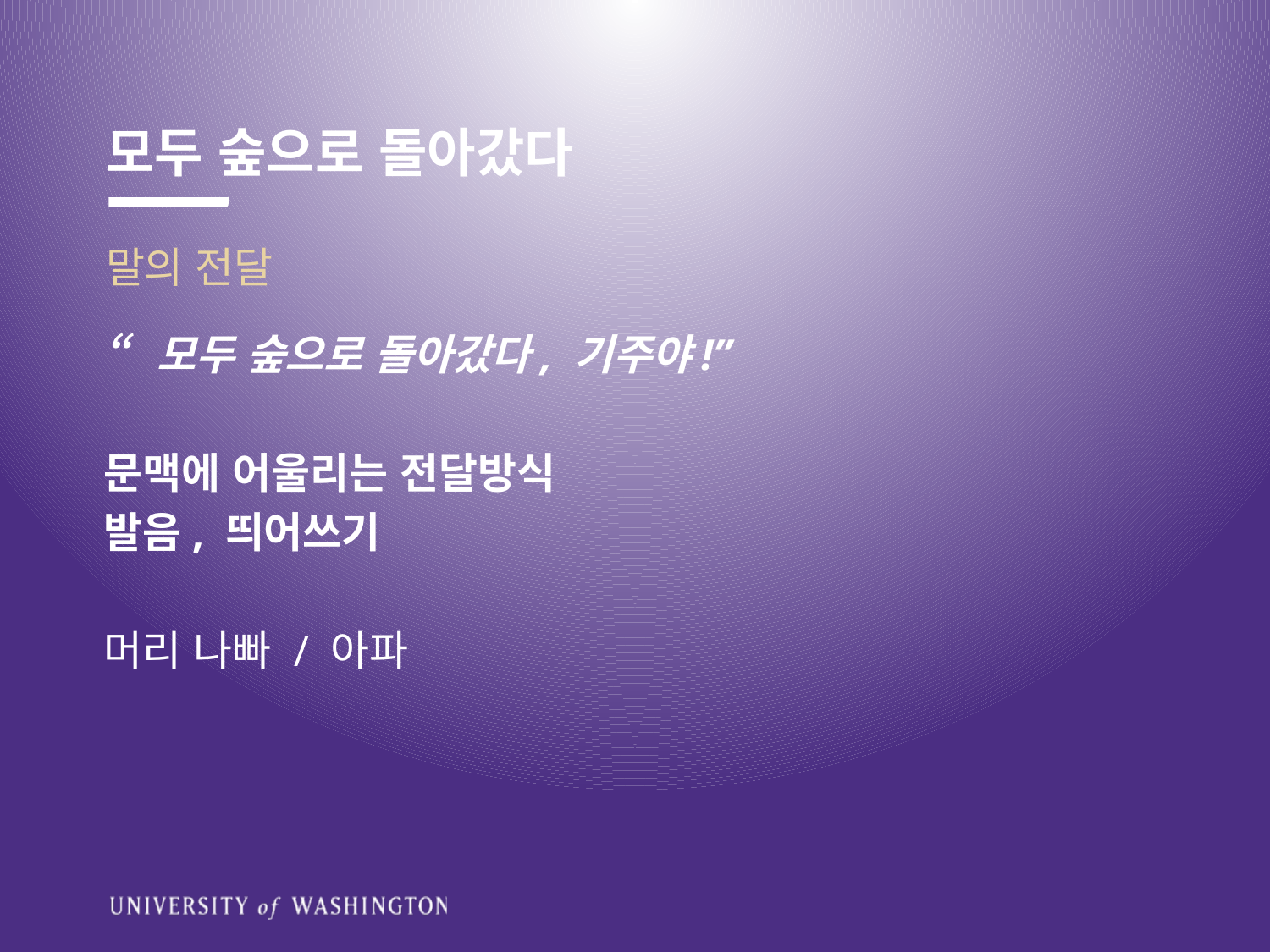

# 모두 숲으로 돌아갔다
말의 전달
“모두 숲으로 돌아갔다, 기주야!”

문맥에 어울리는 전달방식
발음, 띄어쓰기

머리 나빠 / 아파